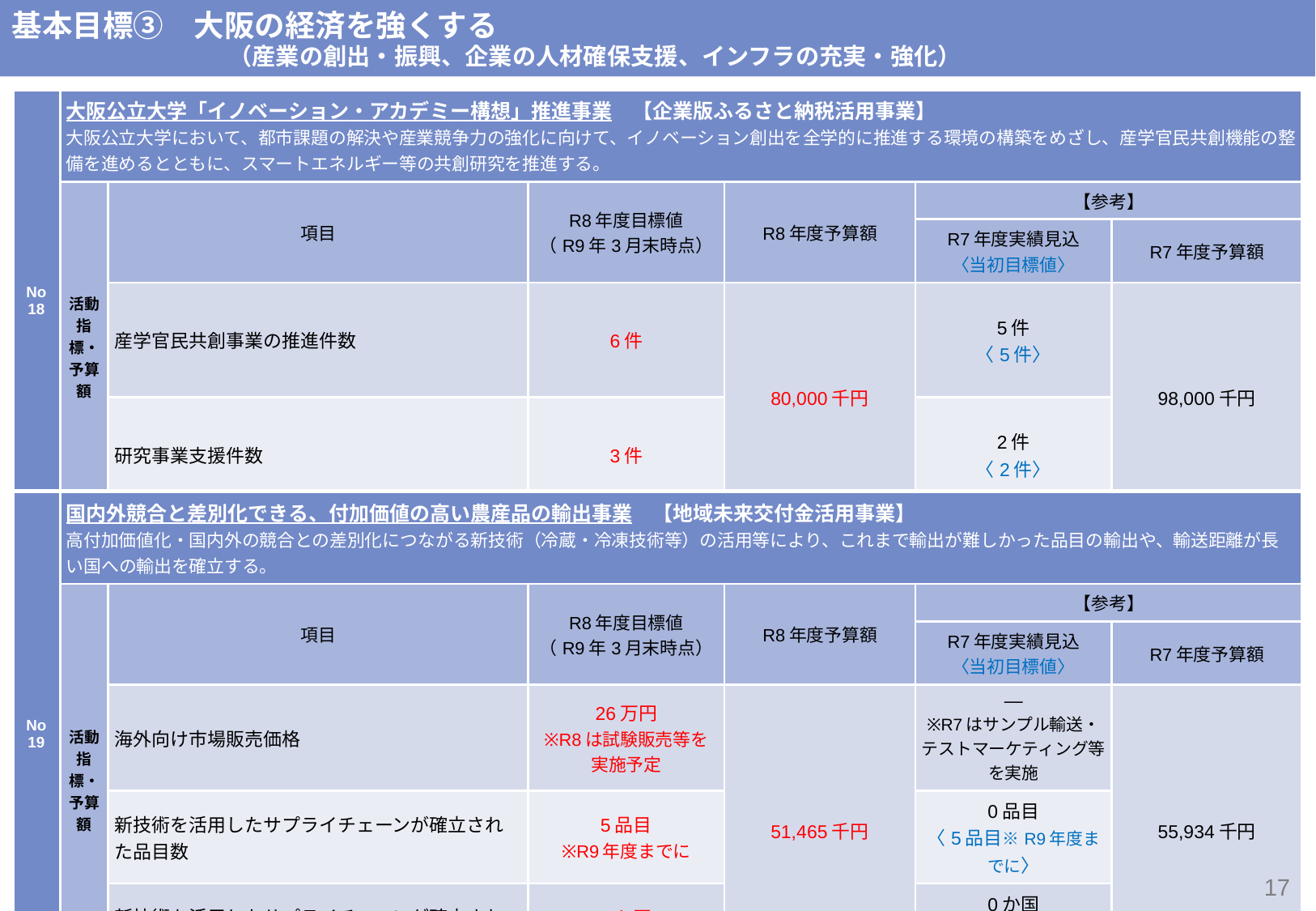

基本目標③　大阪の経済を強くする
　　　　　　　　     （産業の創出・振興、企業の人材確保支援、インフラの充実・強化）
| No 18 | 大阪公立大学「イノベーション・アカデミー構想」推進事業　【企業版ふるさと納税活用事業】 大阪公立大学において、都市課題の解決や産業競争力の強化に向けて、イノベーション創出を全学的に推進する環境の構築をめざし、産学官民共創機能の整備を進めるとともに、スマートエネルギー等の共創研究を推進する。 |  |  |  |  |  |
| --- | --- | --- | --- | --- | --- | --- |
|  | 活動指標・予算額 | 項目 | R8年度目標値 （R9年3月末時点） | R8年度予算額 | 【参考】 |  |
|  |  |  |  |  | R7年度実績見込 〈当初目標値〉 | R7年度予算額 |
|  |  | 産学官民共創事業の推進件数 | 6件 | 80,000千円 | 5件 〈5件〉 | 98,000千円 |
|  |  | 研究事業支援件数 | 3件 |  | 2件 〈2件〉 |  |
| No 19 | 国内外競合と差別化できる、付加価値の高い農産品の輸出事業　【地域未来交付金活用事業】 高付加価値化・国内外の競合との差別化につながる新技術（冷蔵・冷凍技術等）の活用等により、これまで輸出が難しかった品目の輸出や、輸送距離が長い国への輸出を確立する。 |  |  |  |  |  |
| --- | --- | --- | --- | --- | --- | --- |
|  | 活動指標・予算額 | 項目 | R8年度目標値 （R9年3月末時点） | R8年度予算額 | 【参考】 |  |
|  |  |  |  |  | R7年度実績見込 〈当初目標値〉 | R7年度予算額 |
|  |  | 海外向け市場販売価格 | 26万円 ※R8は試験販売等を 実施予定 | 51,465千円 | ― ※R7はサンプル輸送・テストマーケティング等を実施 | 55,934千円 |
|  |  | 新技術を活用したサプライチェーンが確立された品目数 | 5品目 ※R9年度までに |  | 0品目 〈5品目※R9年度までに〉 |  |
|  |  | 新技術を活用したサプライチェーンが確立された国数 | 3か国 ※R9年度までに |  | 0か国 〈3か国※R9年度までに〉 |  |
17